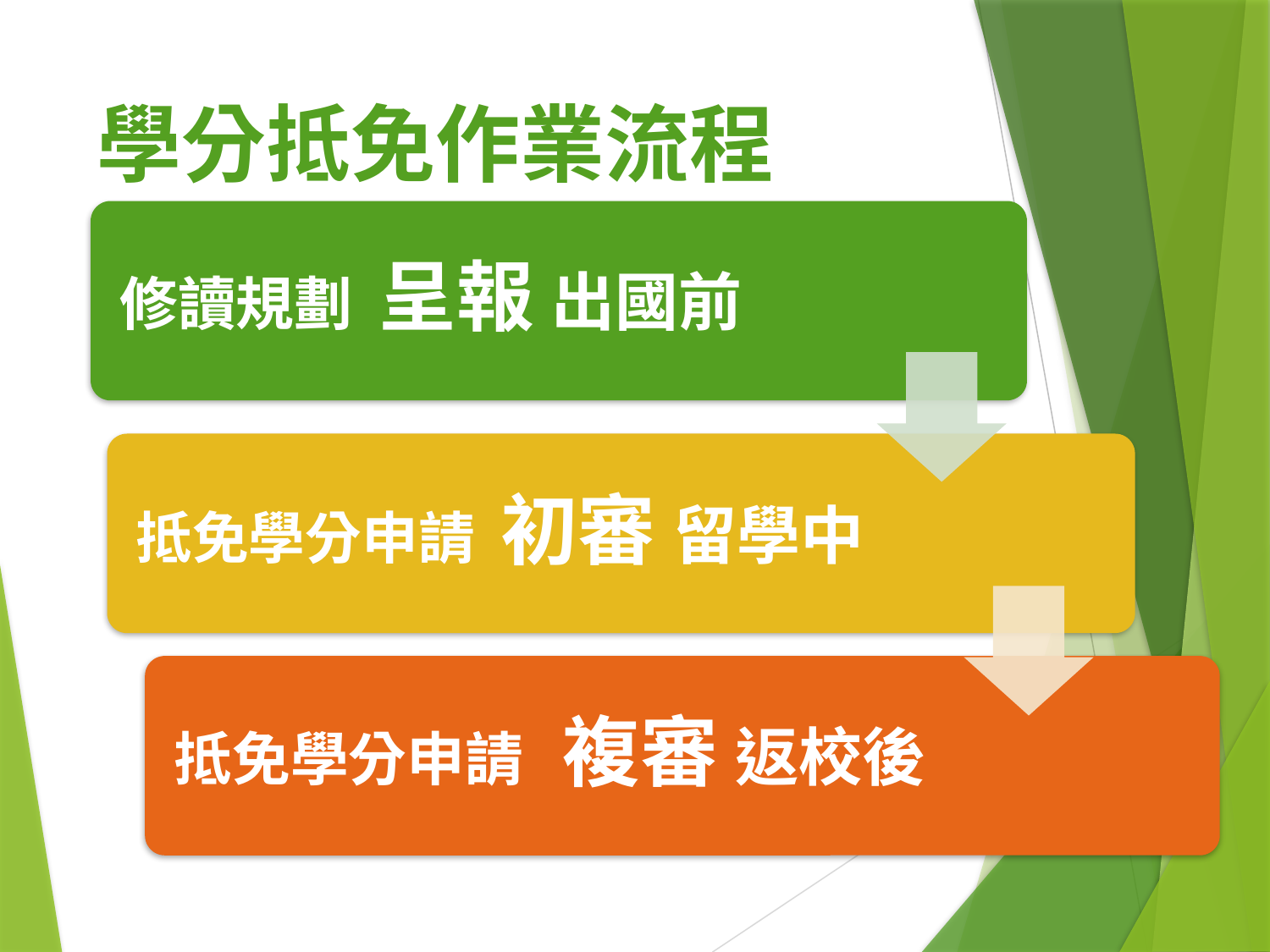

# 學分抵免作業流程
修讀規劃  呈報 出國前
抵免學分申請  初審 留學中
抵免學分申請   複審 返校後